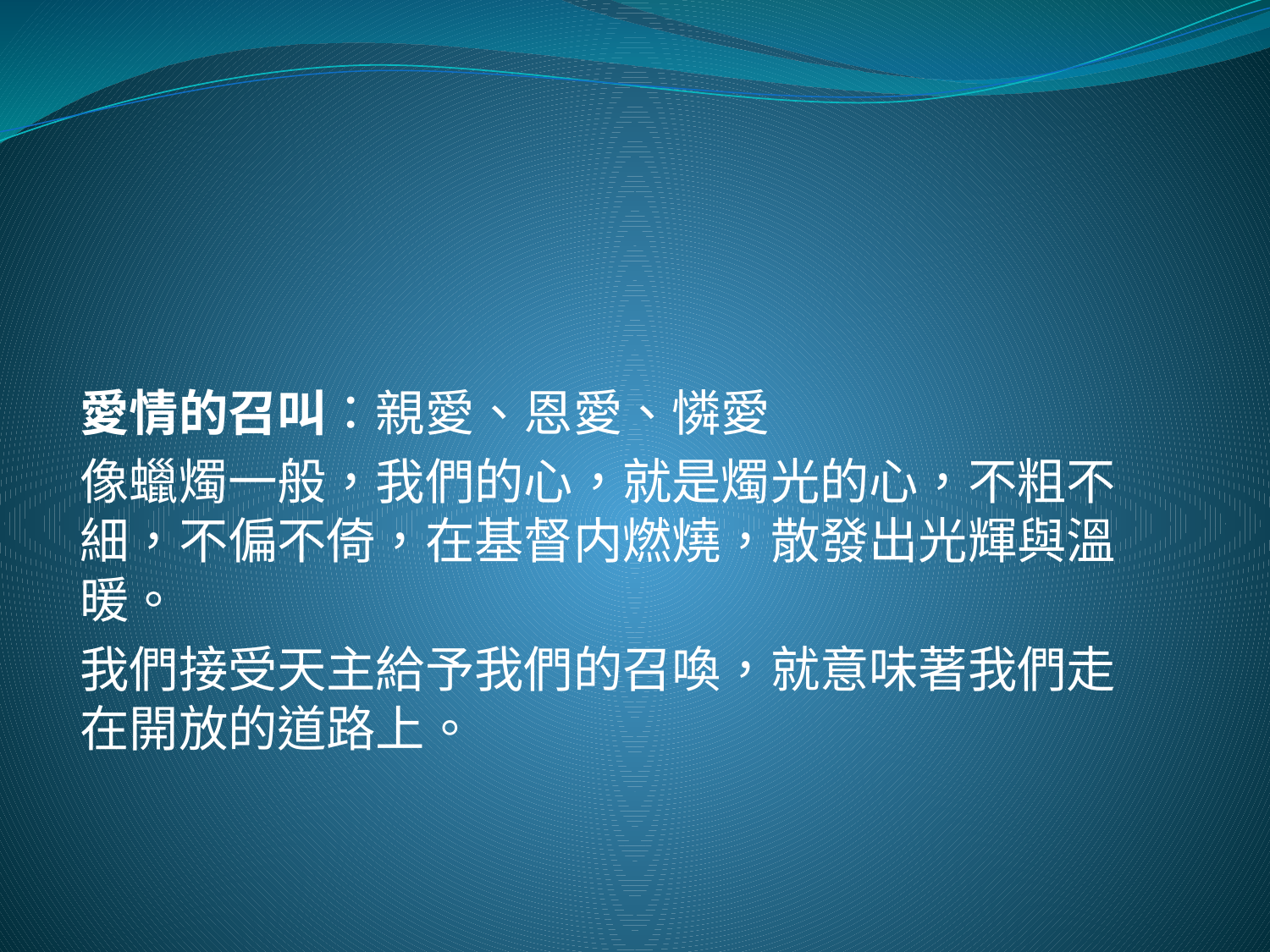

#
愛情的召叫：親愛、恩愛、憐愛
像蠟燭一般，我們的心，就是燭光的心，不粗不細，不偏不倚，在基督内燃燒，散發出光輝與溫暖。
我們接受天主給予我們的召喚，就意味著我們走在開放的道路上。